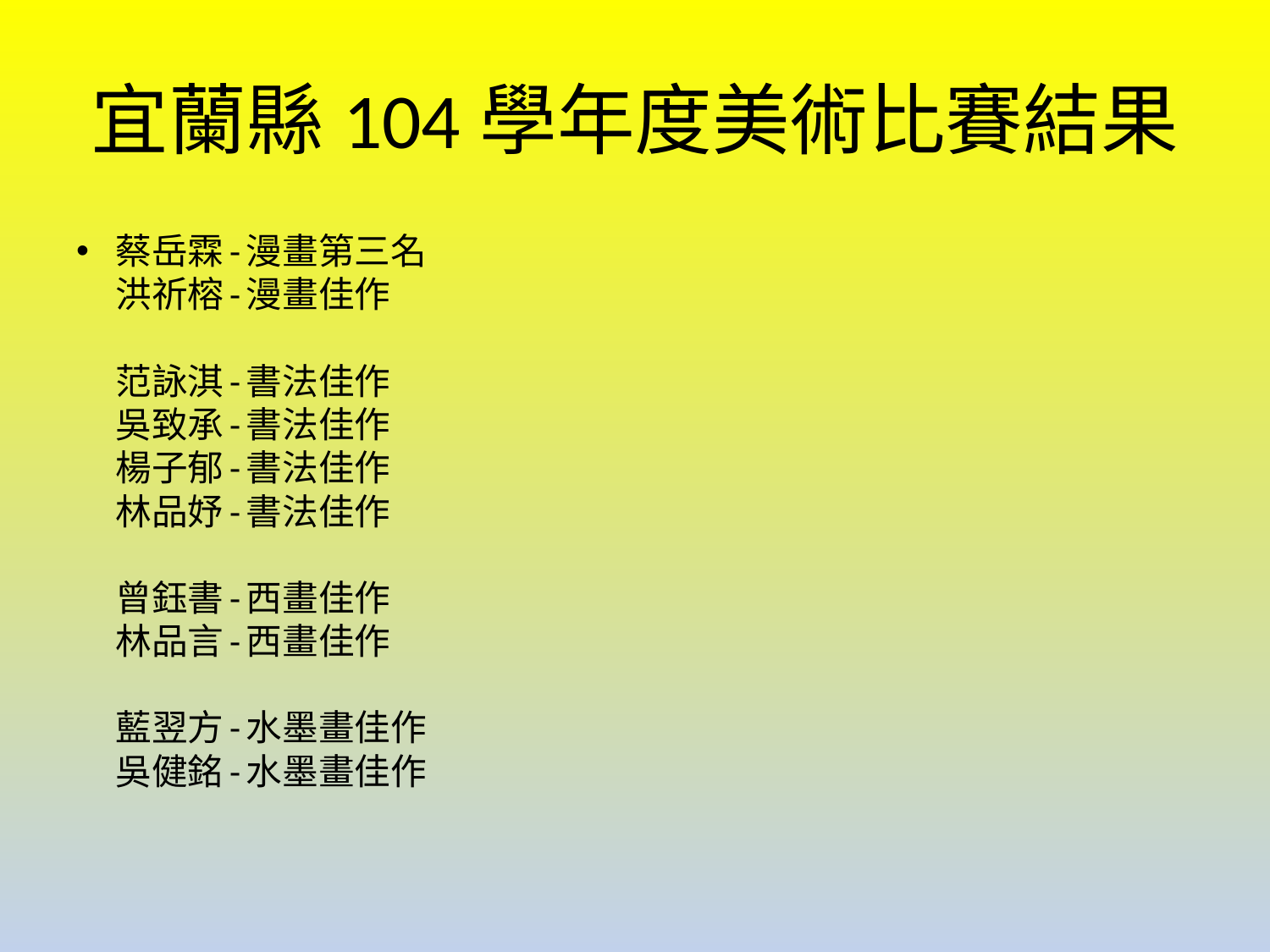

# 宜蘭縣104學年度美術比賽結果
蔡岳霖-漫畫第三名
洪祈榕-漫畫佳作
范詠淇-書法佳作
吳致承-書法佳作
楊子郁-書法佳作
林品妤-書法佳作
曾鈺書-西畫佳作
林品言-西畫佳作
藍翌方-水墨畫佳作
吳健銘-水墨畫佳作